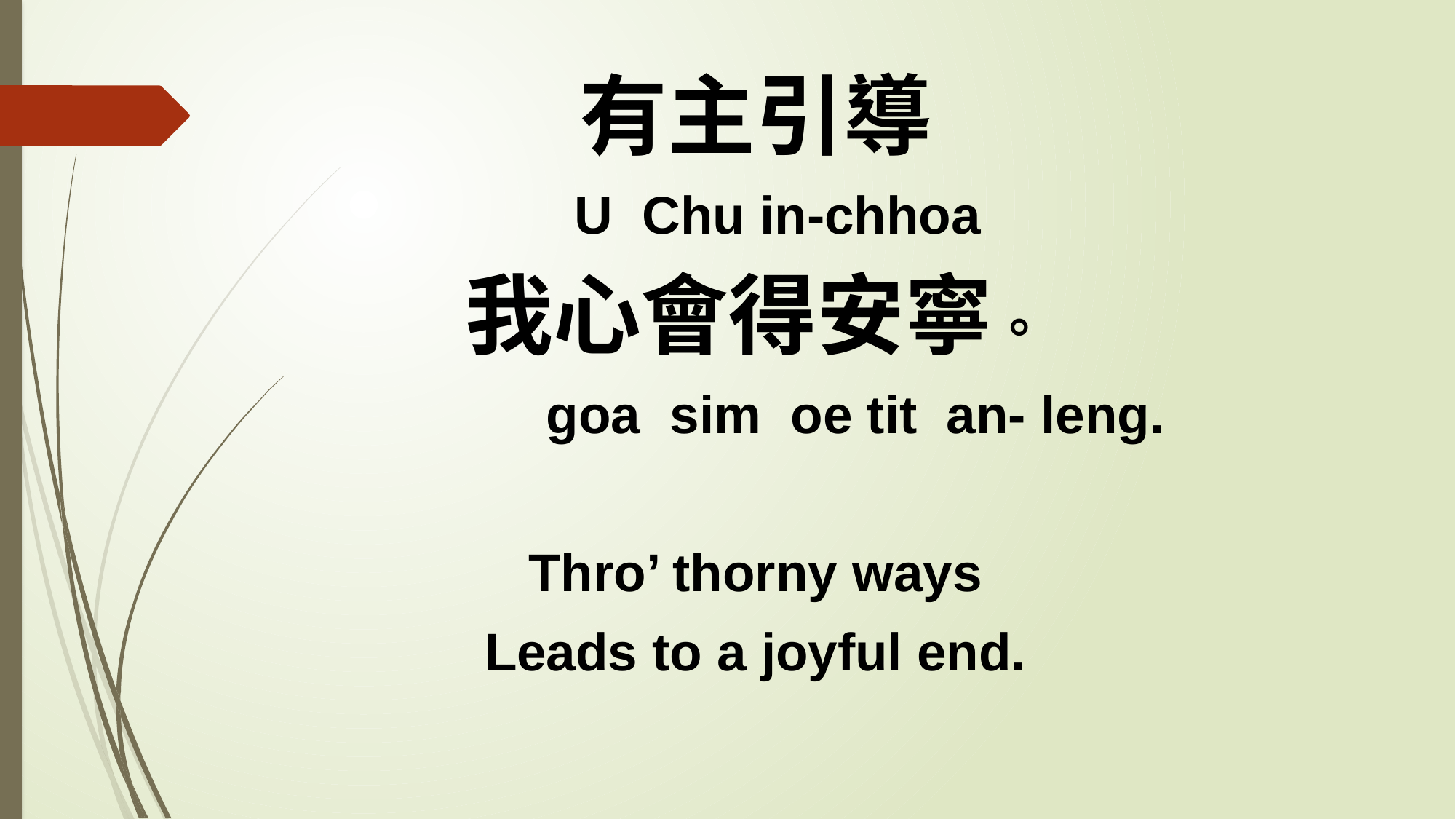

有主引導
   U  Chu in-chhoa
我心會得安寧。
                          goa  sim  oe tit  an- leng.

Thro’ thorny ways
Leads to a joyful end.